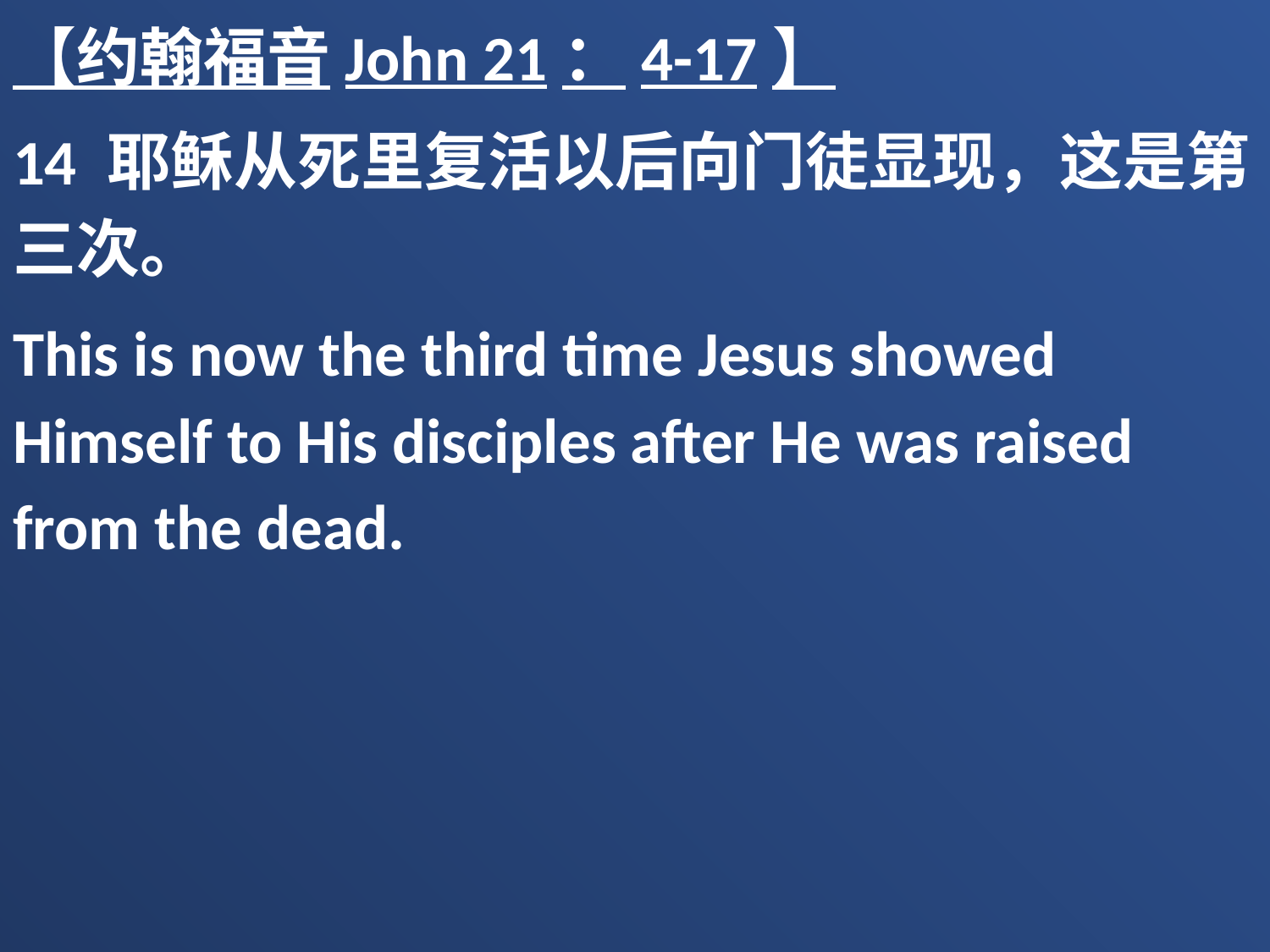

【约翰福音John 21：4-17】
14 耶稣从死里复活以后向门徒显现，这是第三次。
This is now the third time Jesus showed Himself to His disciples after He was raised from the dead.